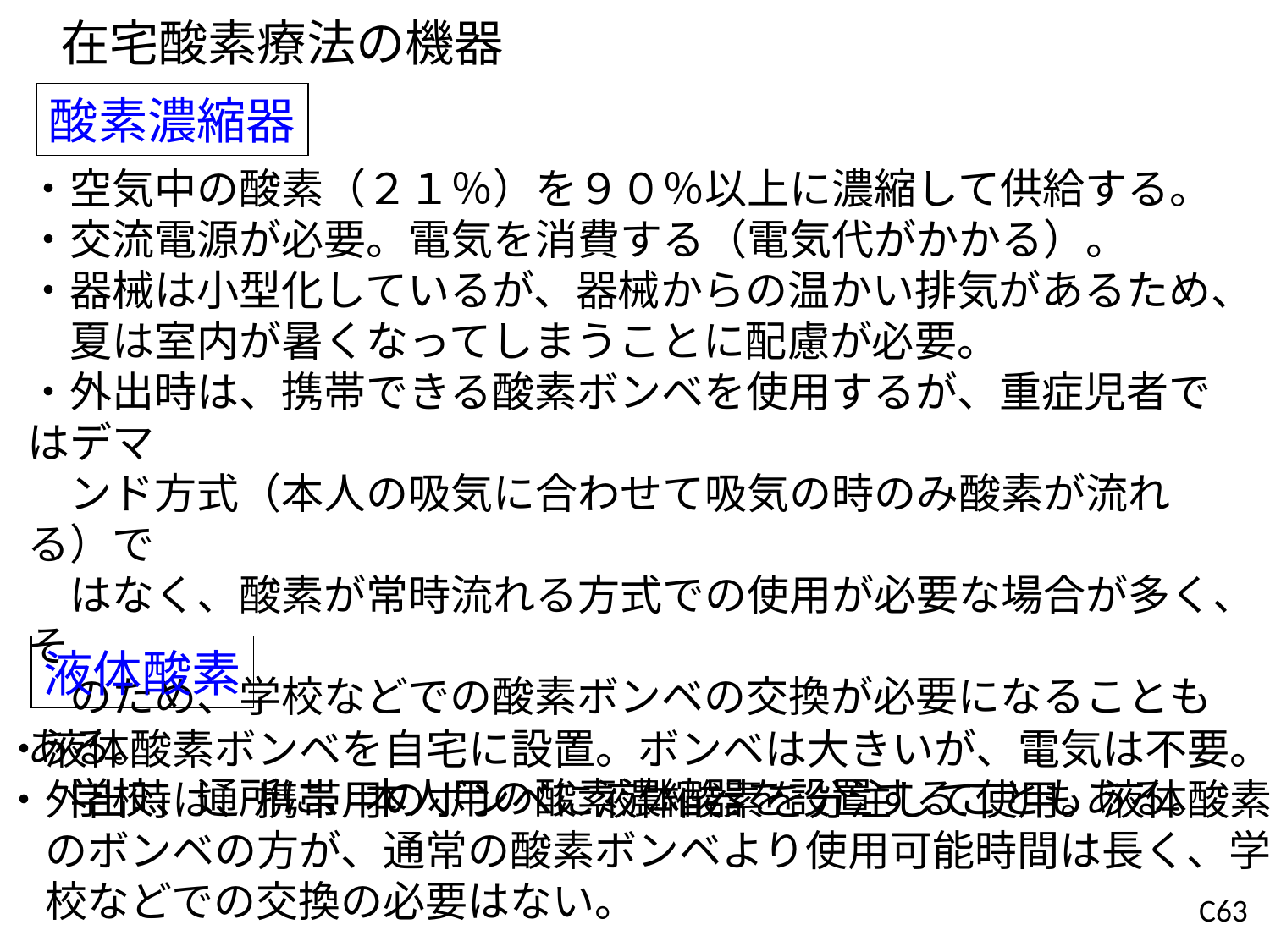

在宅酸素療法の機器
酸素濃縮器
・空気中の酸素（２１％）を９０％以上に濃縮して供給する。
・交流電源が必要。電気を消費する（電気代がかかる）。
・器械は小型化しているが、器械からの温かい排気があるため、
　夏は室内が暑くなってしまうことに配慮が必要。
・外出時は、携帯できる酸素ボンベを使用するが、重症児者ではデマ
　ンド方式（本人の吸気に合わせて吸気の時のみ酸素が流れる）で
　はなく、酸素が常時流れる方式での使用が必要な場合が多く、そ
　のため、学校などでの酸素ボンベの交換が必要になることもある。
　学校、通所に、本人用の酸素濃縮器を設置することもある。
液体酸素
・液体酸素ボンベを自宅に設置。ボンベは大きいが、電気は不要。
・外出時は、携帯用のボンベに液体酸素を分注して使用。液体酸素
　のボンベの方が、通常の酸素ボンベより使用可能時間は長く、学
　校などでの交換の必要はない。
C63